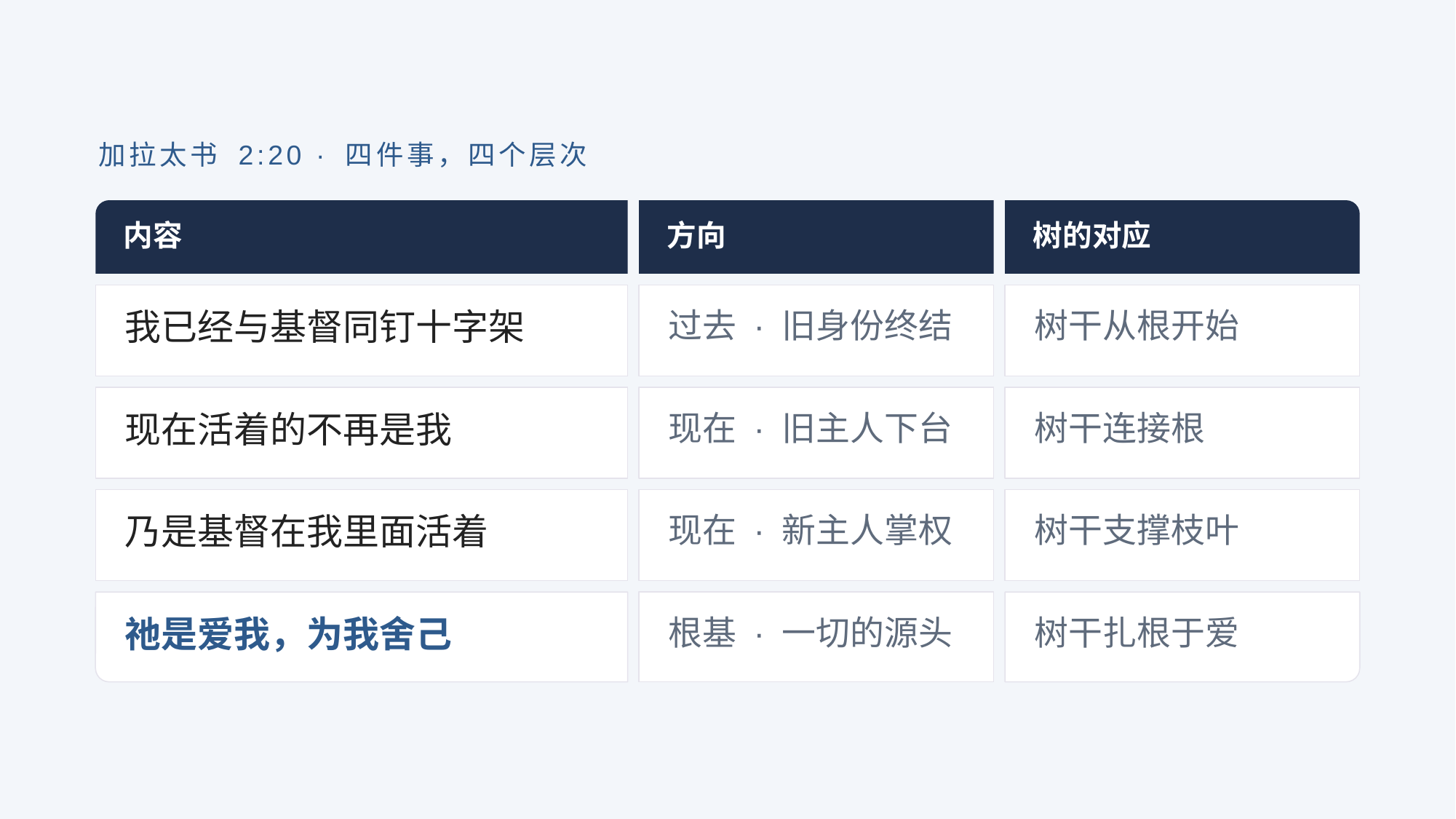

加拉太书 2:20 · 四件事，四个层次

内容
方向
树的对应

我已经与基督同钉十字架
过去 · 旧身份终结
树干从根开始

现在活着的不再是我
现在 · 旧主人下台
树干连接根

乃是基督在我里面活着
现在 · 新主人掌权
树干支撑枝叶

祂是爱我，为我舍己
根基 · 一切的源头
树干扎根于爱